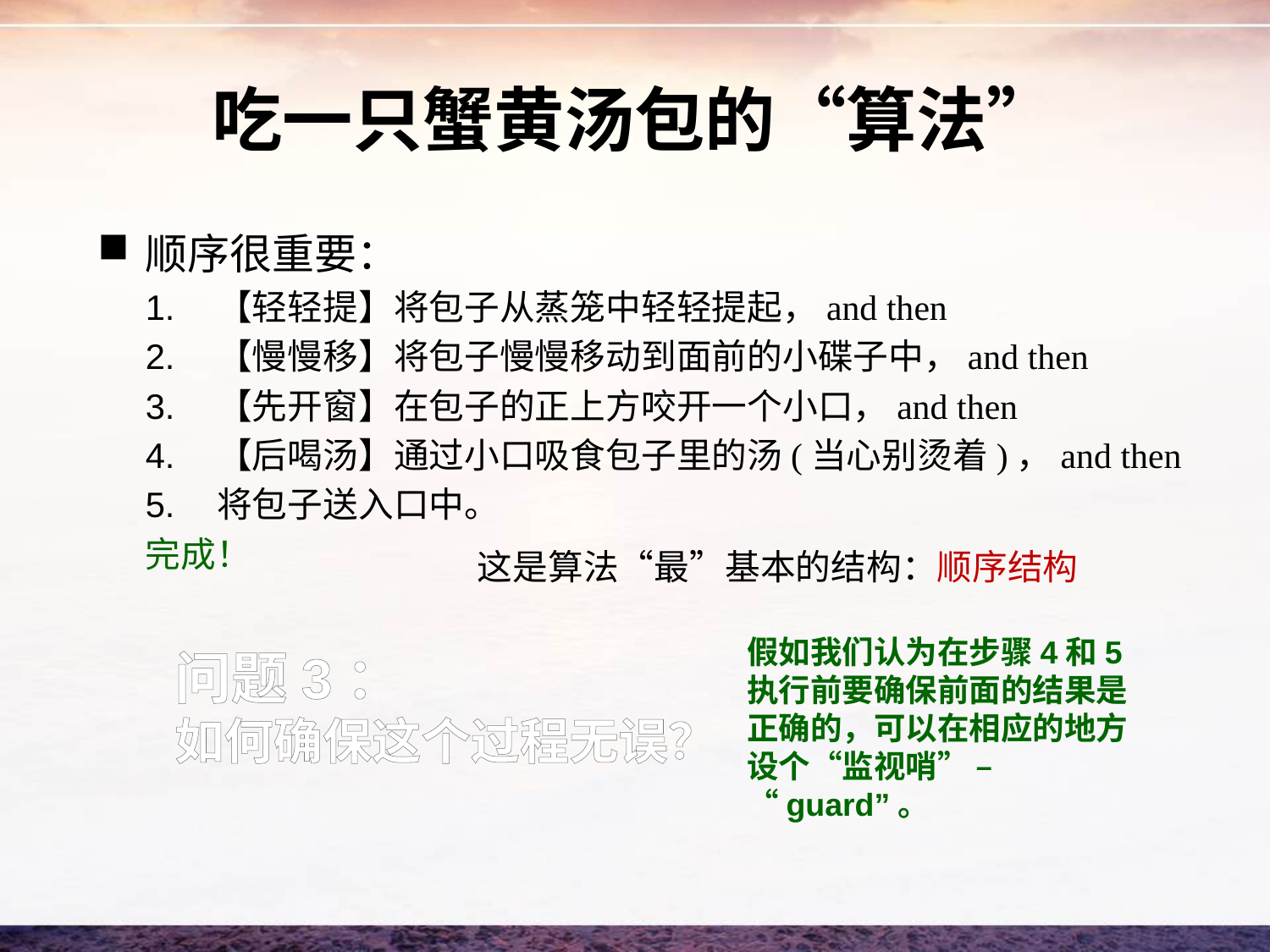

# 吃一只蟹黄汤包的“算法”
顺序很重要：
【轻轻提】将包子从蒸笼中轻轻提起，and then
【慢慢移】将包子慢慢移动到面前的小碟子中，and then
【先开窗】在包子的正上方咬开一个小口，and then
【后喝汤】通过小口吸食包子里的汤(当心别烫着)，and then
将包子送入口中。
完成！
这是算法“最”基本的结构：顺序结构
假如我们认为在步骤4和5执行前要确保前面的结果是正确的，可以在相应的地方设个“监视哨” – “guard”。
问题3：
如何确保这个过程无误？